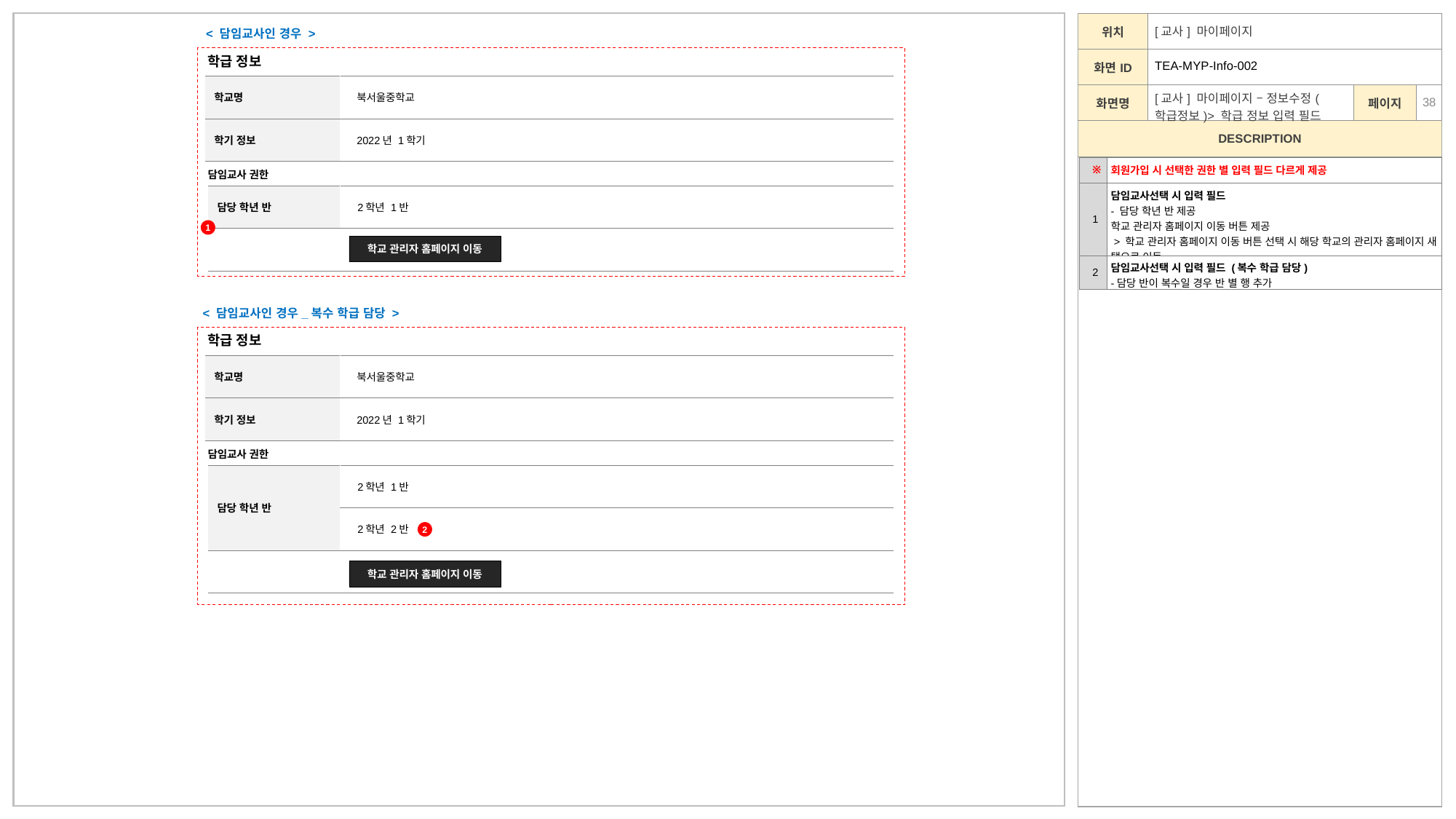

|  | [교사] 마이페이지 |  |  |
| --- | --- | --- | --- |
|  | TEA-MYP-Info-002 |  |  |
|  | [교사] 마이페이지 – 정보수정(학급정보)> 학급 정보 입력 필드 |  |  |
< 담임교사인 경우 >

학급 정보
| 학교명 | 북서울중학교 |
| --- | --- |
| 학기 정보 | 2022년 1학기 |
| ※ | 회원가입 시 선택한 권한 별 입력 필드 다르게 제공 |
| --- | --- |
| 1 | 담임교사선택 시 입력 필드 - 담당 학년 반 제공 학교 관리자 홈페이지 이동 버튼 제공 > 학교 관리자 홈페이지 이동 버튼 선택 시 해당 학교의 관리자 홈페이지 새 탭으로 이동 |
| 2 | 담임교사선택 시 입력 필드 (복수 학급 담당) -담당 반이 복수일 경우 반 별 행 추가 |
담임교사 권한
| 담당 학년 반 | 2학년 1반 |
| --- | --- |
|  |  |
1
학교 관리자 홈페이지 이동
< 담임교사인 경우_복수 학급 담당 >

학급 정보
| 학교명 | 북서울중학교 |
| --- | --- |
| 학기 정보 | 2022년 1학기 |
담임교사 권한
| 담당 학년 반 | 2학년 1반 |
| --- | --- |
|  | 2학년 2반 |
|  |  |
2
학교 관리자 홈페이지 이동